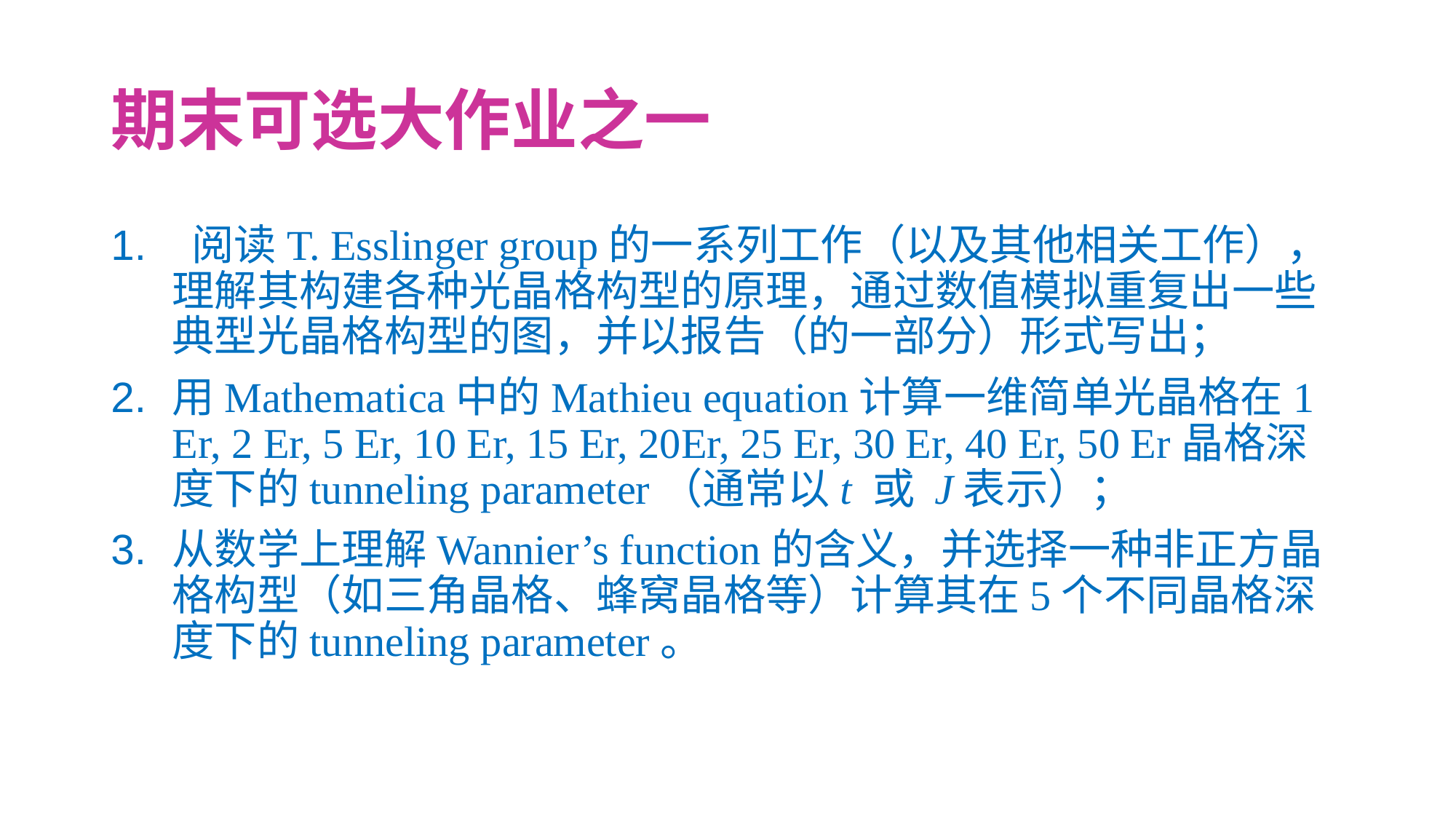

# 期末可选大作业之一
 阅读T. Esslinger group的一系列工作（以及其他相关工作），理解其构建各种光晶格构型的原理，通过数值模拟重复出一些典型光晶格构型的图，并以报告（的一部分）形式写出；
用Mathematica中的Mathieu equation计算一维简单光晶格在1 Er, 2 Er, 5 Er, 10 Er, 15 Er, 20Er, 25 Er, 30 Er, 40 Er, 50 Er晶格深度下的tunneling parameter（通常以t 或 J表示）；
从数学上理解Wannier’s function的含义，并选择一种非正方晶格构型（如三角晶格、蜂窝晶格等）计算其在5个不同晶格深度下的tunneling parameter。